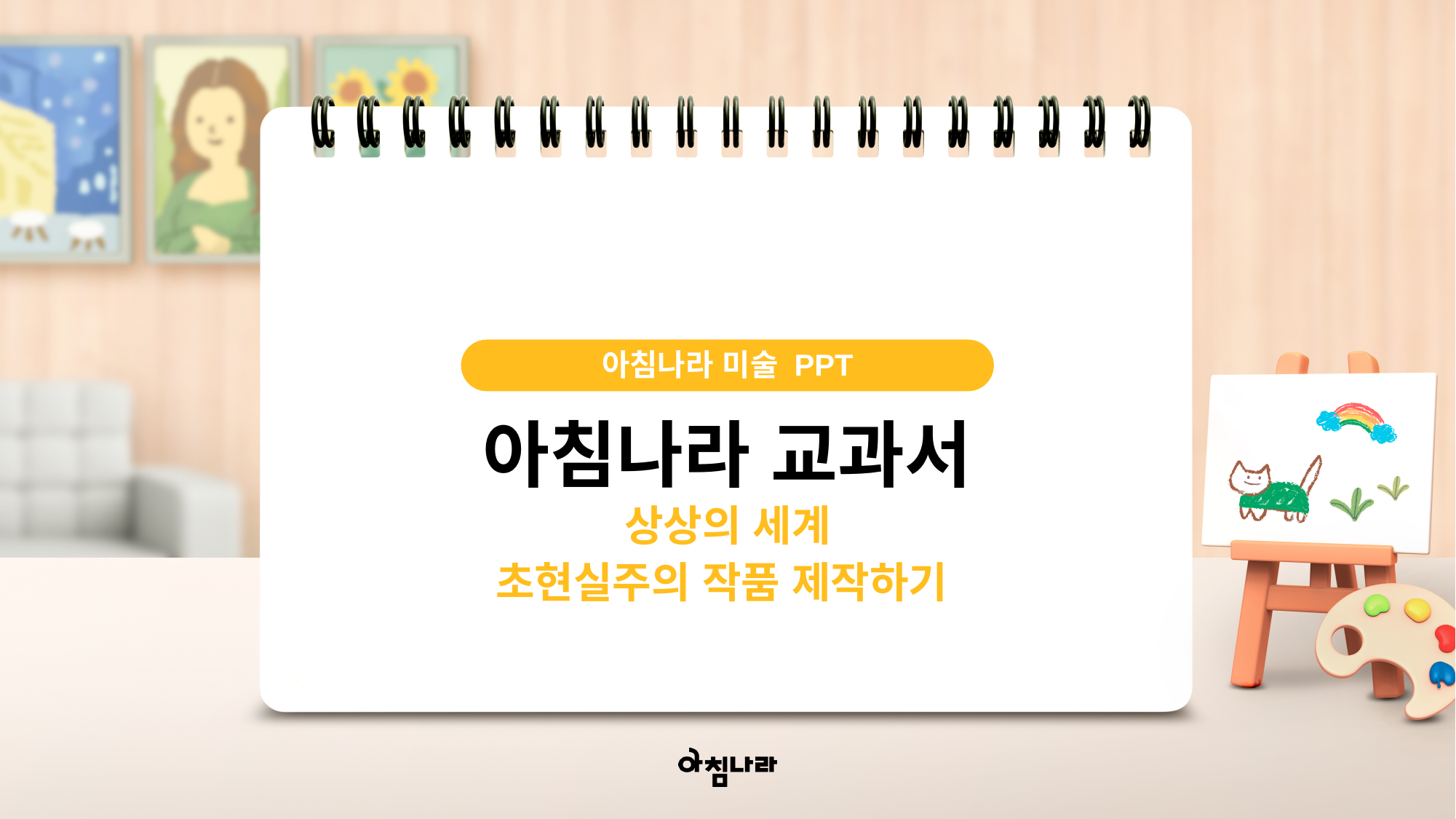

아침나라 미술 PPT
아침나라 교과서

상상의 세계
초현실주의 작품 제작하기